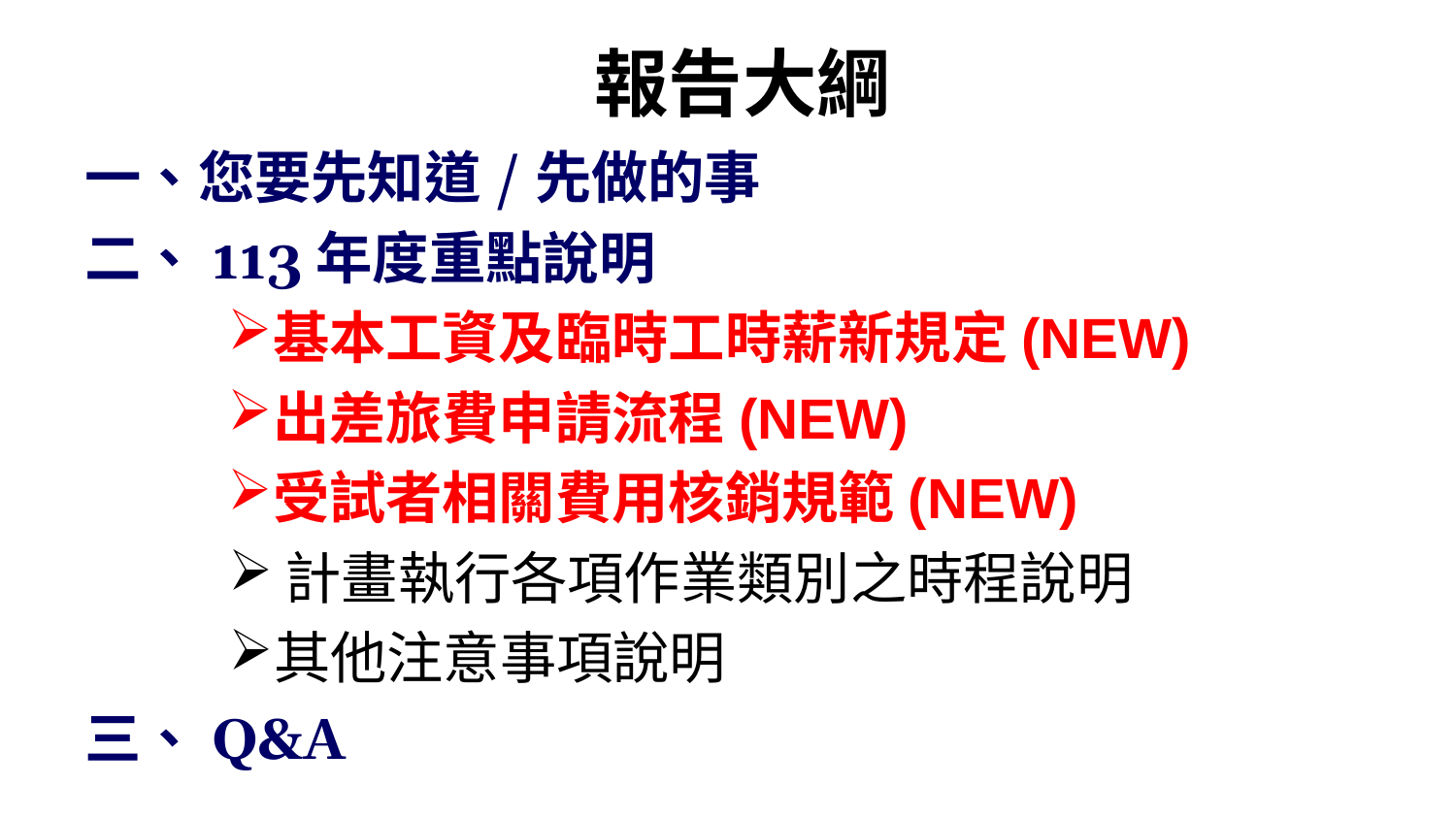

報告大綱
一、您要先知道/先做的事
二、113年度重點說明
基本工資及臨時工時薪新規定(NEW)
出差旅費申請流程(NEW)
受試者相關費用核銷規範(NEW)
計畫執行各項作業類別之時程說明
其他注意事項說明
三、Q&A